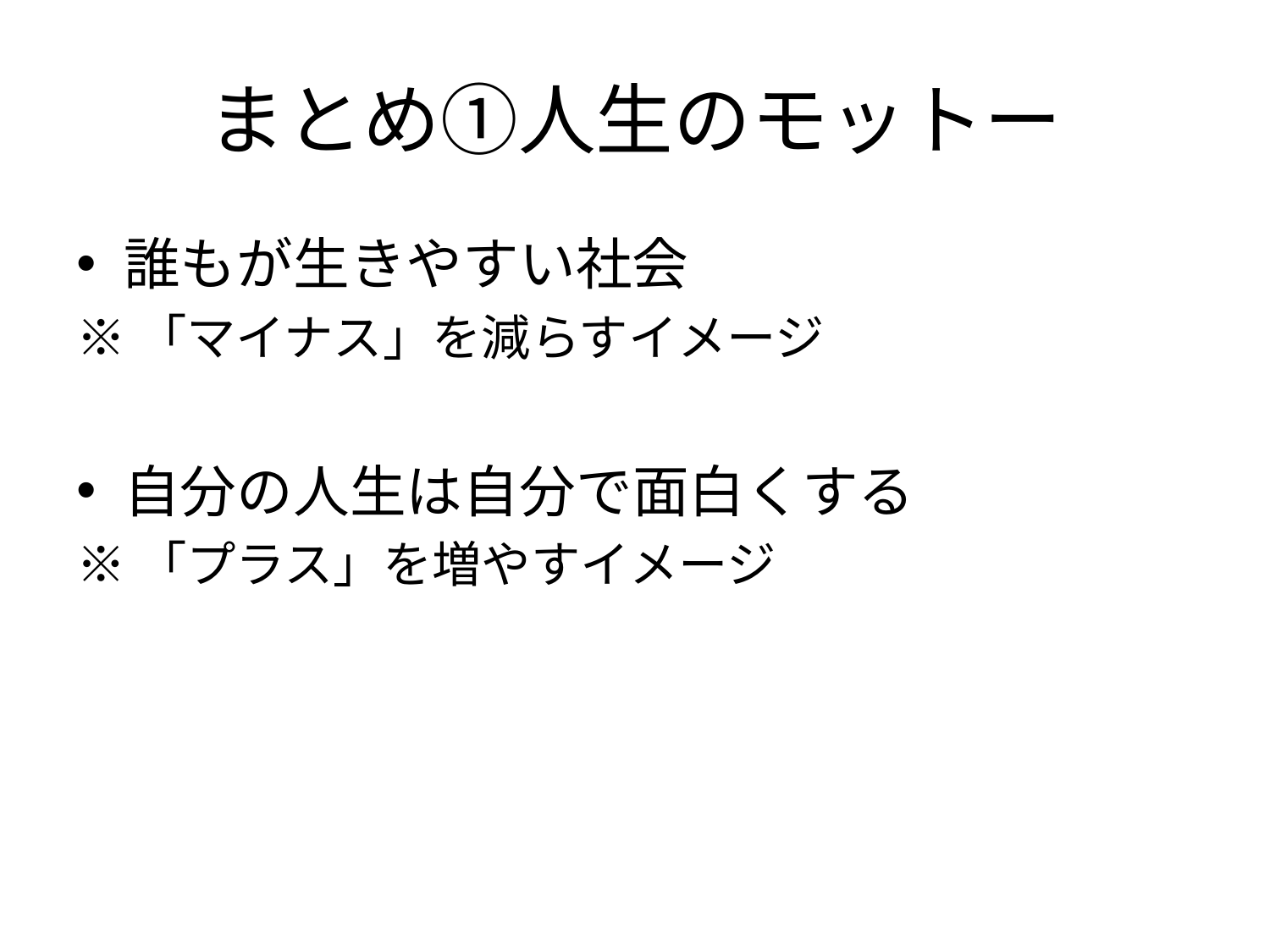

# まとめ①人生のモットー
誰もが生きやすい社会
※「マイナス」を減らすイメージ

自分の人生は自分で面白くする
※「プラス」を増やすイメージ